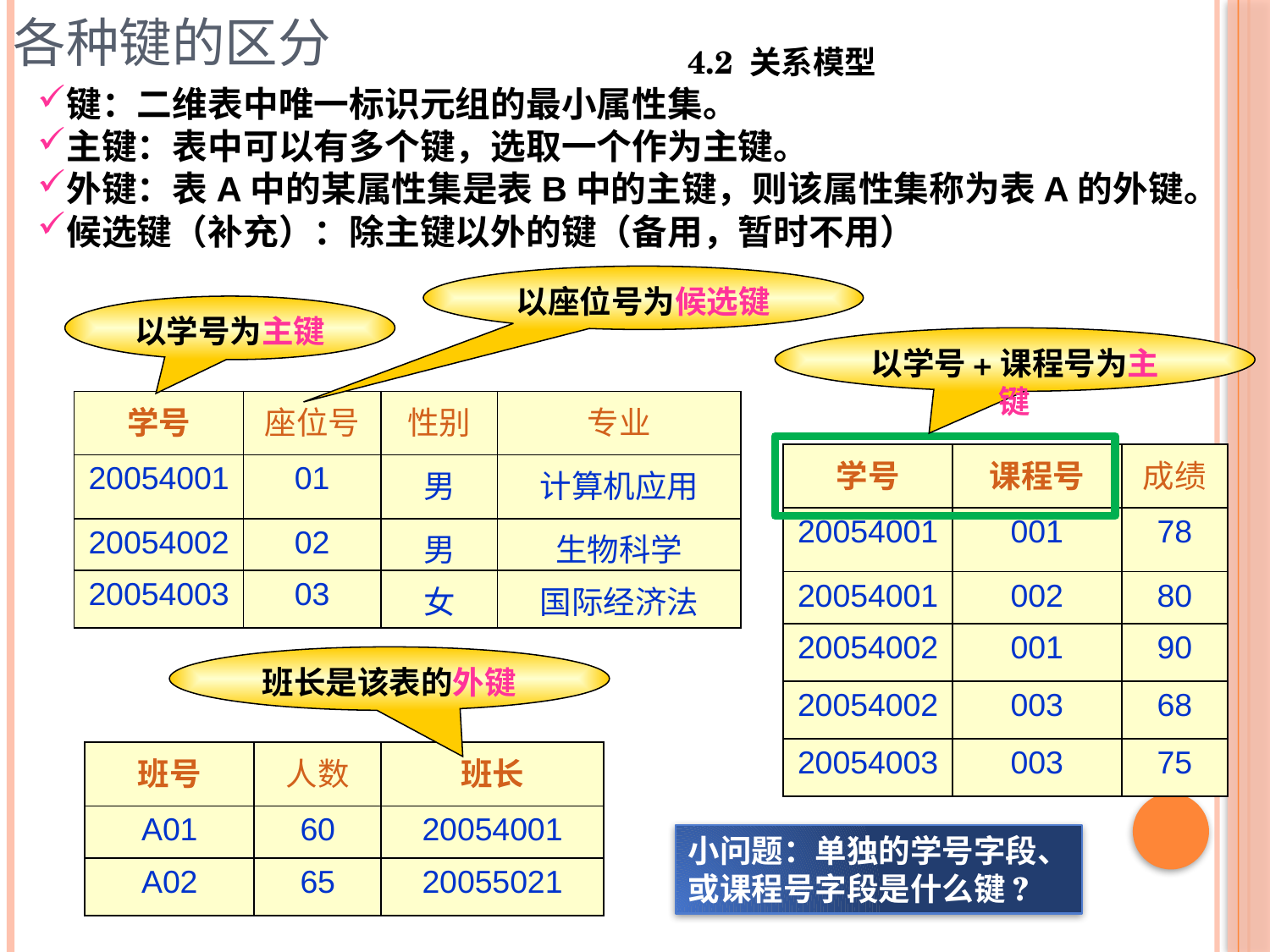

# 各种键的区分
4.2 关系模型
键：二维表中唯一标识元组的最小属性集。
主键：表中可以有多个键，选取一个作为主键。
外键：表A中的某属性集是表B中的主键，则该属性集称为表A的外键。
候选键（补充）：除主键以外的键（备用，暂时不用）
以座位号为候选键
以学号为主键
以学号+课程号为主键
| 学号 | 座位号 | 性别 | 专业 |
| --- | --- | --- | --- |

| 学号 | 课程号 | 成绩 |
| --- | --- | --- |
| 20054001 | 001 | 78 |
| 20054001 | 002 | 80 |
| 20054002 | 001 | 90 |
| 20054002 | 003 | 68 |
| 20054003 | 003 | 75 |
| 20054001 | 01 | 男 | 计算机应用 |
| --- | --- | --- | --- |
| 20054002 | 02 | 男 | 生物科学 |
| 20054003 | 03 | 女 | 国际经济法 |
班长是该表的外键
| 班号 | 人数 | 班长 |
| --- | --- | --- |
| A01 | 60 | 20054001 |
| A02 | 65 | 20055021 |
小问题：单独的学号字段、
或课程号字段是什么键?
109